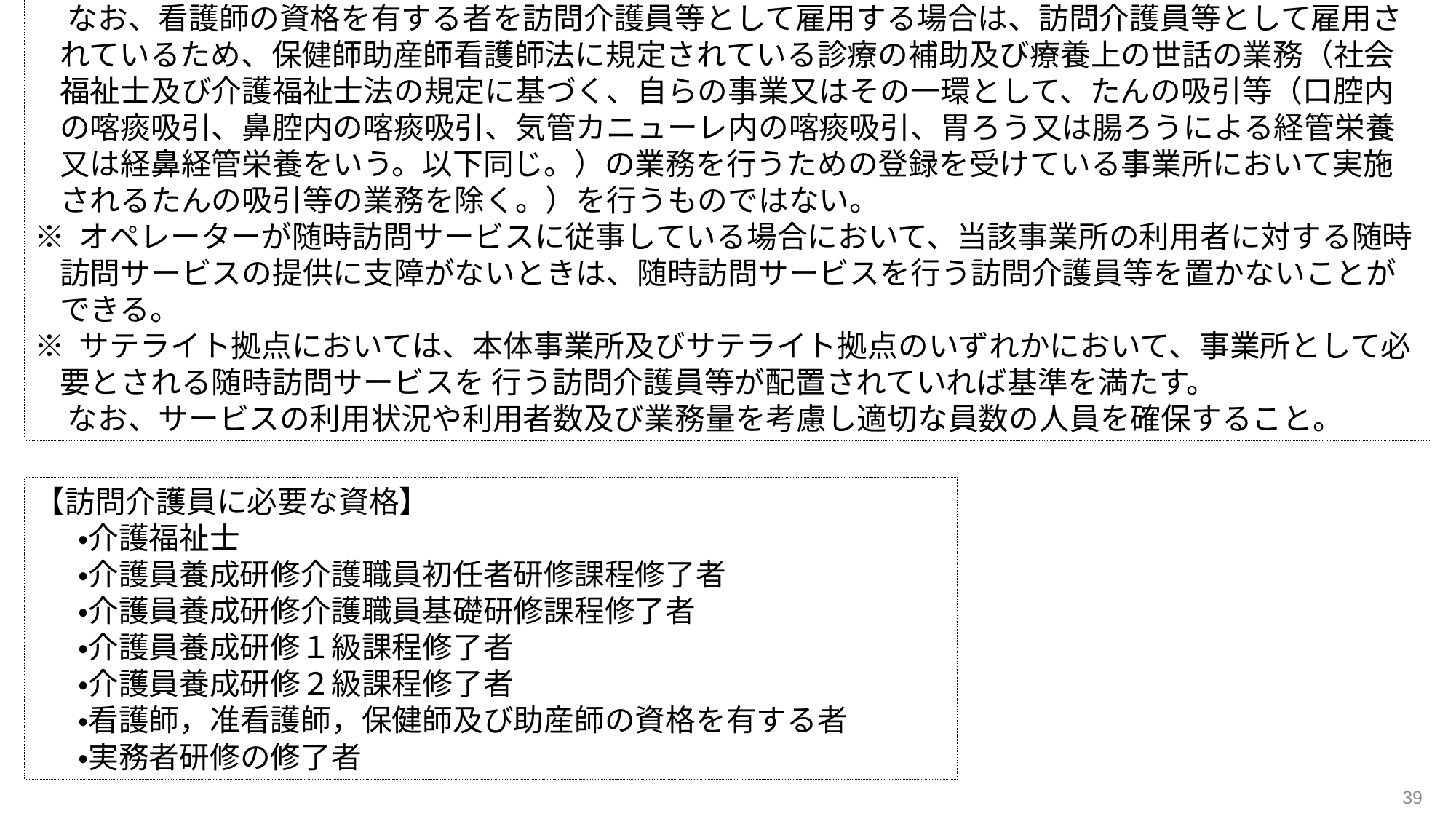

なお、看護師の資格を有する者を訪問介護員等として雇用する場合は、訪問介護員等として雇用されているため、保健師助産師看護師法に規定されている診療の補助及び療養上の世話の業務（社会福祉士及び介護福祉士法の規定に基づく、自らの事業又はその一環として、たんの吸引等（口腔内の喀痰吸引、鼻腔内の喀痰吸引、気管カニューレ内の喀痰吸引、胃ろう又は腸ろうによる経管栄養又は経鼻経管栄養をいう。以下同じ。）の業務を行うための登録を受けている事業所において実施されるたんの吸引等の業務を除く。）を行うものではない。
※ オペレーターが随時訪問サービスに従事している場合において、当該事業所の利用者に対する随時訪問サービスの提供に支障がないときは、随時訪問サービスを行う訪問介護員等を置かないことができる。
※ サテライト拠点においては、本体事業所及びサテライト拠点のいずれかにおいて、事業所として必要とされる随時訪問サービスを 行う訪問介護員等が配置されていれば基準を満たす。
なお、サービスの利用状況や利用者数及び業務量を考慮し適切な員数の人員を確保すること。
【訪問介護員に必要な資格】
・介護福祉士
・介護員養成研修介護職員初任者研修課程修了者
・介護員養成研修介護職員基礎研修課程修了者
・介護員養成研修１級課程修了者
・介護員養成研修２級課程修了者
・看護師，准看護師，保健師及び助産師の資格を有する者
・実務者研修の修了者
39